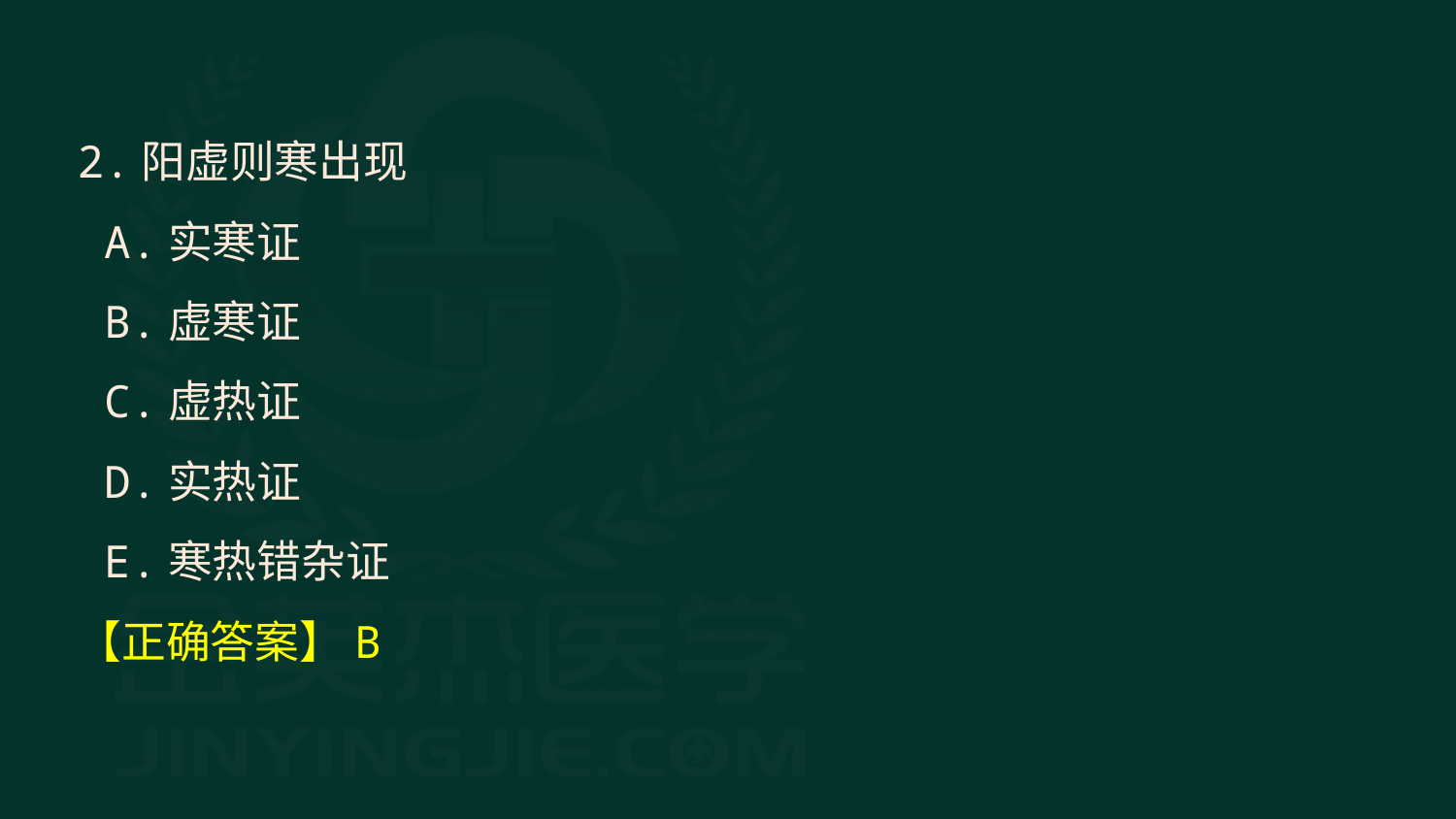

2.阳虚则寒出现
 A.实寒证
 B.虚寒证
 C.虚热证
 D.实热证
 E.寒热错杂证
【正确答案】B